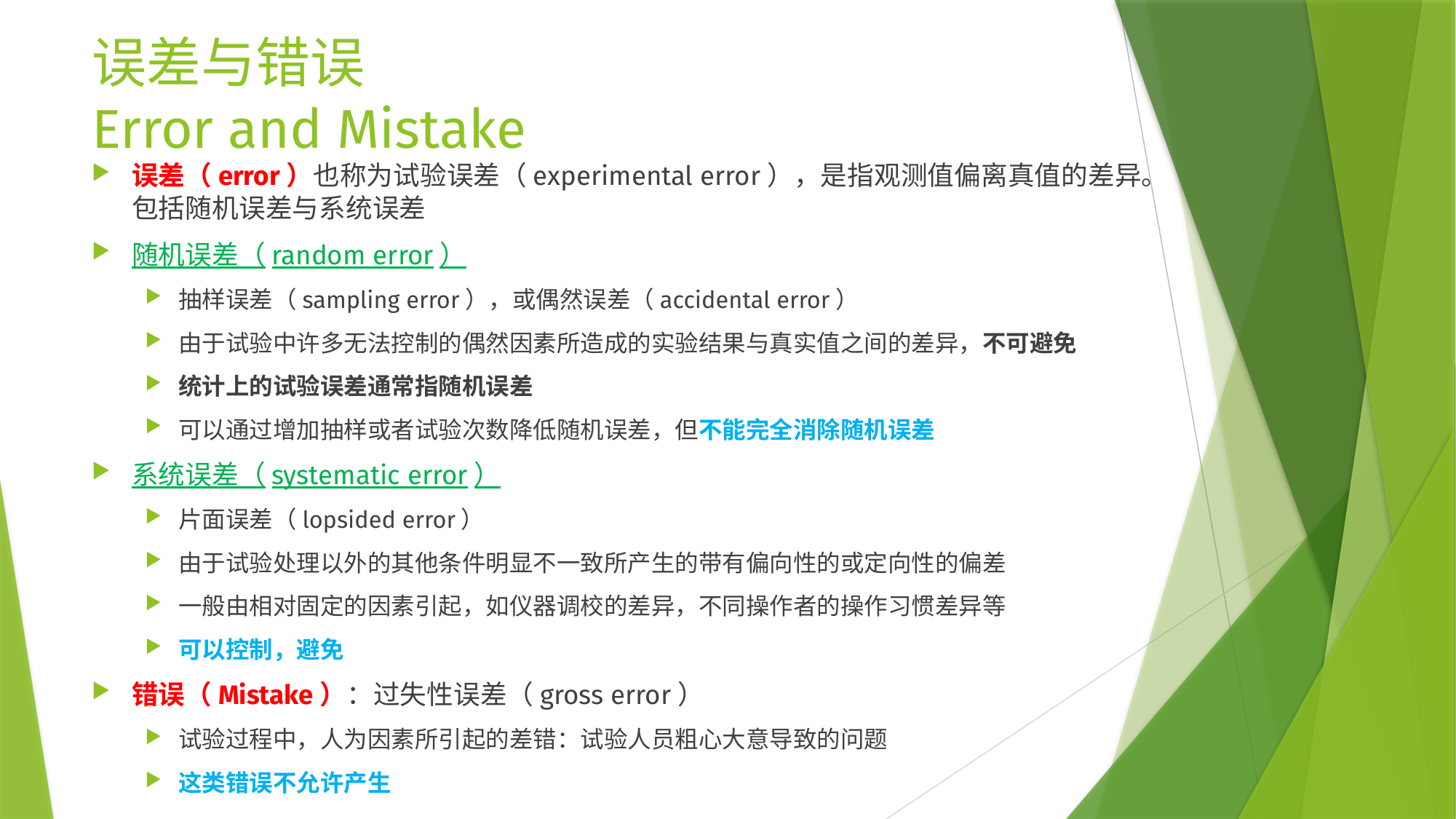

# 误差与错误 Error and Mistake
误差（error）也称为试验误差（experimental error），是指观测值偏离真值的差异。包括随机误差与系统误差
随机误差（random error）
抽样误差（sampling error），或偶然误差（accidental error）
由于试验中许多无法控制的偶然因素所造成的实验结果与真实值之间的差异，不可避免
统计上的试验误差通常指随机误差
可以通过增加抽样或者试验次数降低随机误差，但不能完全消除随机误差
系统误差（systematic error）
片面误差（lopsided error）
由于试验处理以外的其他条件明显不一致所产生的带有偏向性的或定向性的偏差
一般由相对固定的因素引起，如仪器调校的差异，不同操作者的操作习惯差异等
可以控制，避免
错误（Mistake）：过失性误差（gross error）
试验过程中，人为因素所引起的差错：试验人员粗心大意导致的问题
这类错误不允许产生